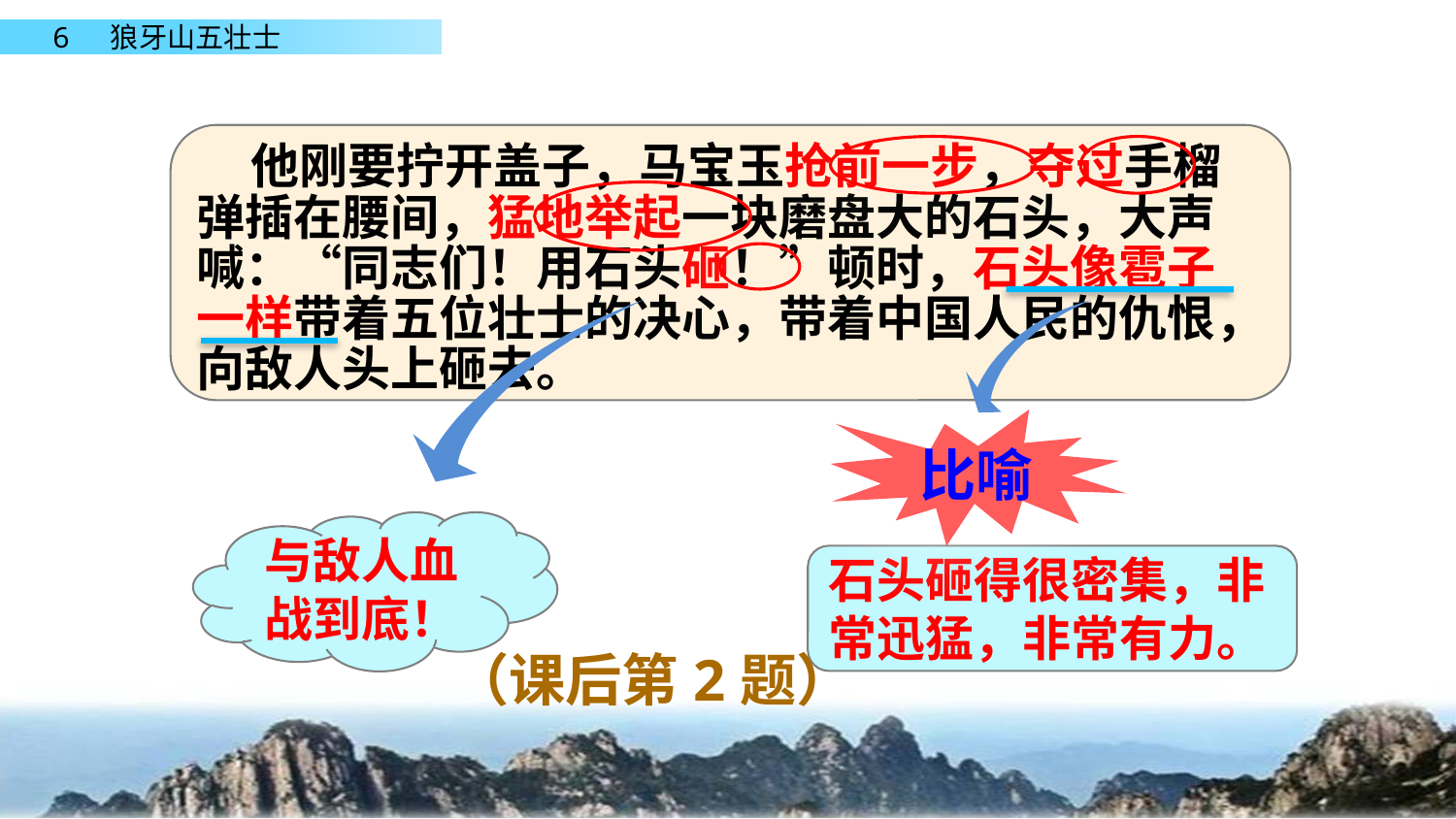

他刚要拧开盖子，马宝玉抢前一步，夺过手榴弹插在腰间，猛地举起一块磨盘大的石头，大声喊：“同志们！用石头砸！”顿时，石头像雹子一样带着五位壮士的决心，带着中国人民的仇恨，向敌人头上砸去。

比喻

与敌人血战到底！
石头砸得很密集，非常迅猛，非常有力。
（课后第2题）